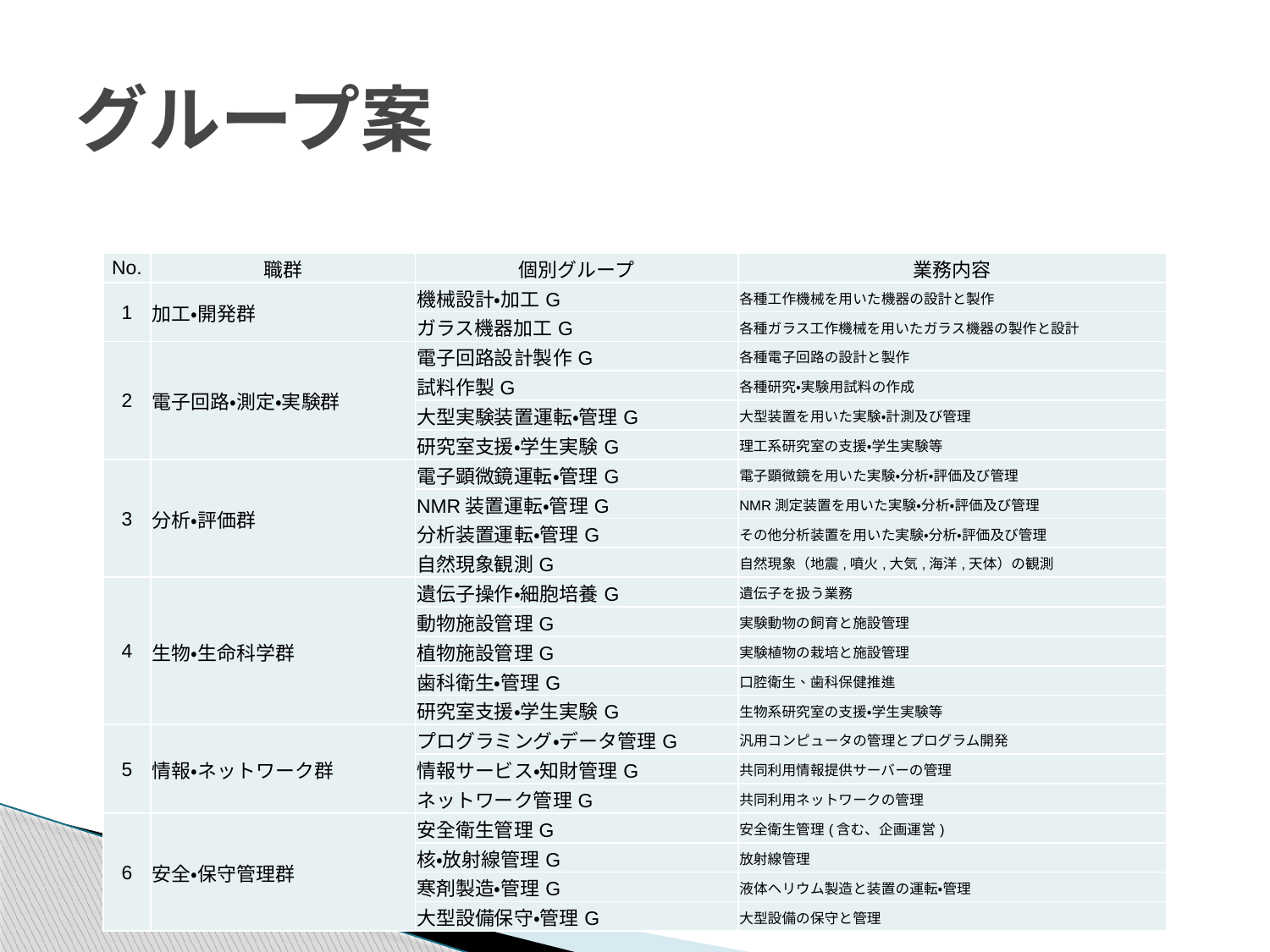

# グループ案
| No. | 職群 | 個別グループ | 業務内容 |
| --- | --- | --- | --- |
| 1 | 加工・開発群 | 機械設計・加工G | 各種工作機械を用いた機器の設計と製作 |
|  |  | ガラス機器加工G | 各種ガラス工作機械を用いたガラス機器の製作と設計 |
| 2 | 電子回路・測定・実験群 | 電子回路設計製作G | 各種電子回路の設計と製作 |
|  |  | 試料作製G | 各種研究・実験用試料の作成 |
|  |  | 大型実験装置運転・管理G | 大型装置を用いた実験・計測及び管理 |
|  |  | 研究室支援・学生実験G | 理工系研究室の支援・学生実験等 |
| 3 | 分析・評価群 | 電子顕微鏡運転・管理G | 電子顕微鏡を用いた実験・分析・評価及び管理 |
|  |  | NMR装置運転・管理G | NMR測定装置を用いた実験・分析・評価及び管理 |
|  |  | 分析装置運転・管理G | その他分析装置を用いた実験・分析・評価及び管理 |
|  |  | 自然現象観測G | 自然現象（地震,噴火,大気,海洋,天体）の観測 |
| 4 | 生物・生命科学群 | 遺伝子操作・細胞培養G | 遺伝子を扱う業務 |
|  |  | 動物施設管理G | 実験動物の飼育と施設管理 |
|  |  | 植物施設管理G | 実験植物の栽培と施設管理 |
|  |  | 歯科衛生・管理G | 口腔衛生、歯科保健推進 |
|  |  | 研究室支援・学生実験G | 生物系研究室の支援・学生実験等 |
| 5 | 情報・ネットワーク群 | プログラミング・データ管理G | 汎用コンピュータの管理とプログラム開発 |
|  |  | 情報サービス・知財管理G | 共同利用情報提供サーバーの管理 |
|  |  | ネットワーク管理G | 共同利用ネットワークの管理 |
| 6 | 安全・保守管理群 | 安全衛生管理G | 安全衛生管理(含む、企画運営) |
|  |  | 核・放射線管理G | 放射線管理 |
|  |  | 寒剤製造・管理G | 液体ヘリウム製造と装置の運転・管理 |
|  |  | 大型設備保守・管理G | 大型設備の保守と管理 |